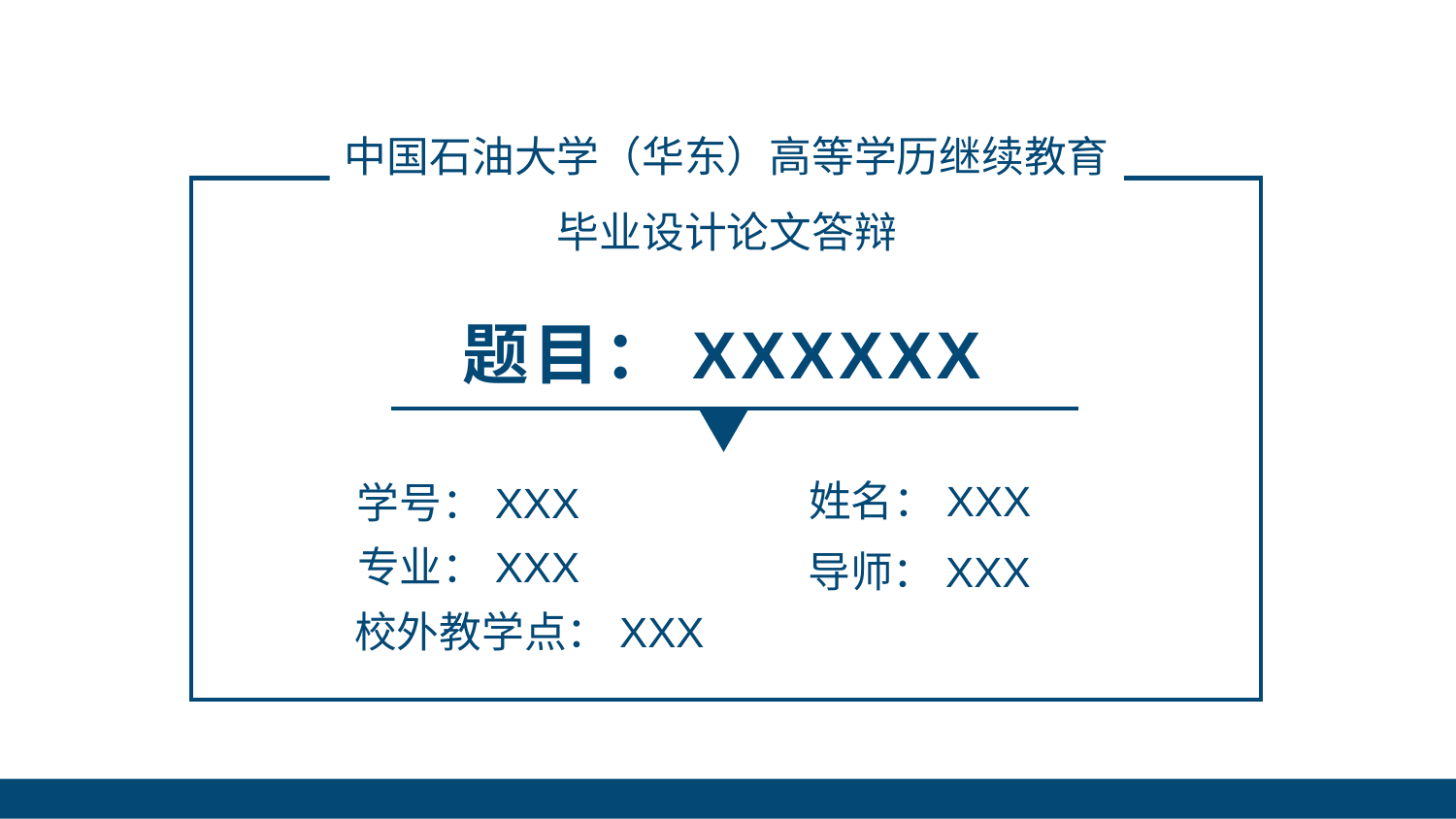

中国石油大学（华东）高等学历继续教育毕业设计论文答辩

题目：XXXXXX

姓名：XXX
学号：XXX
专业：XXX
导师：XXX
校外教学点：XXX
LOGO